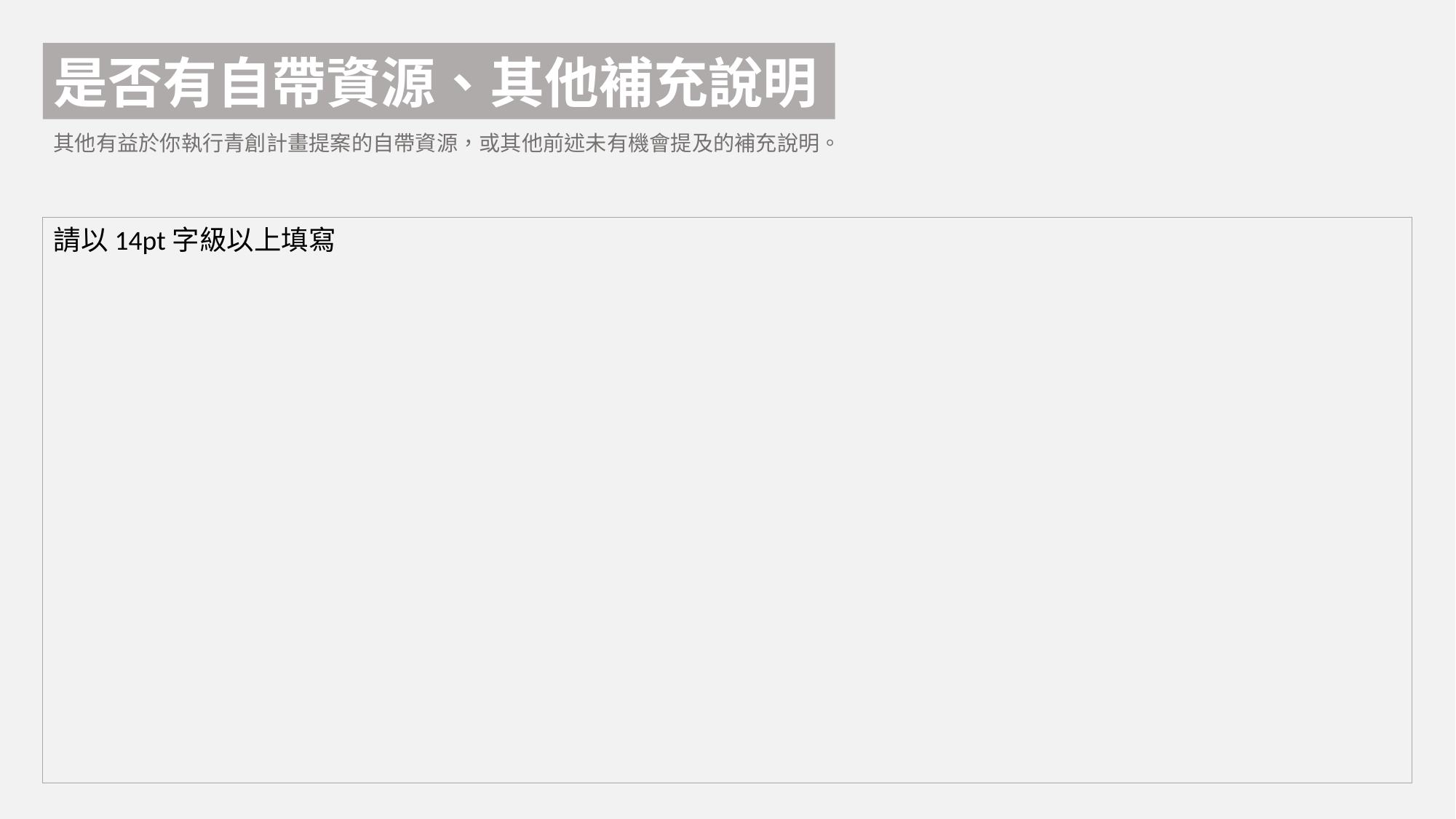

是否有自帶資源、其他補充說明
其他有益於你執行青創計畫提案的自帶資源，或其他前述未有機會提及的補充說明。
請以14pt字級以上填寫